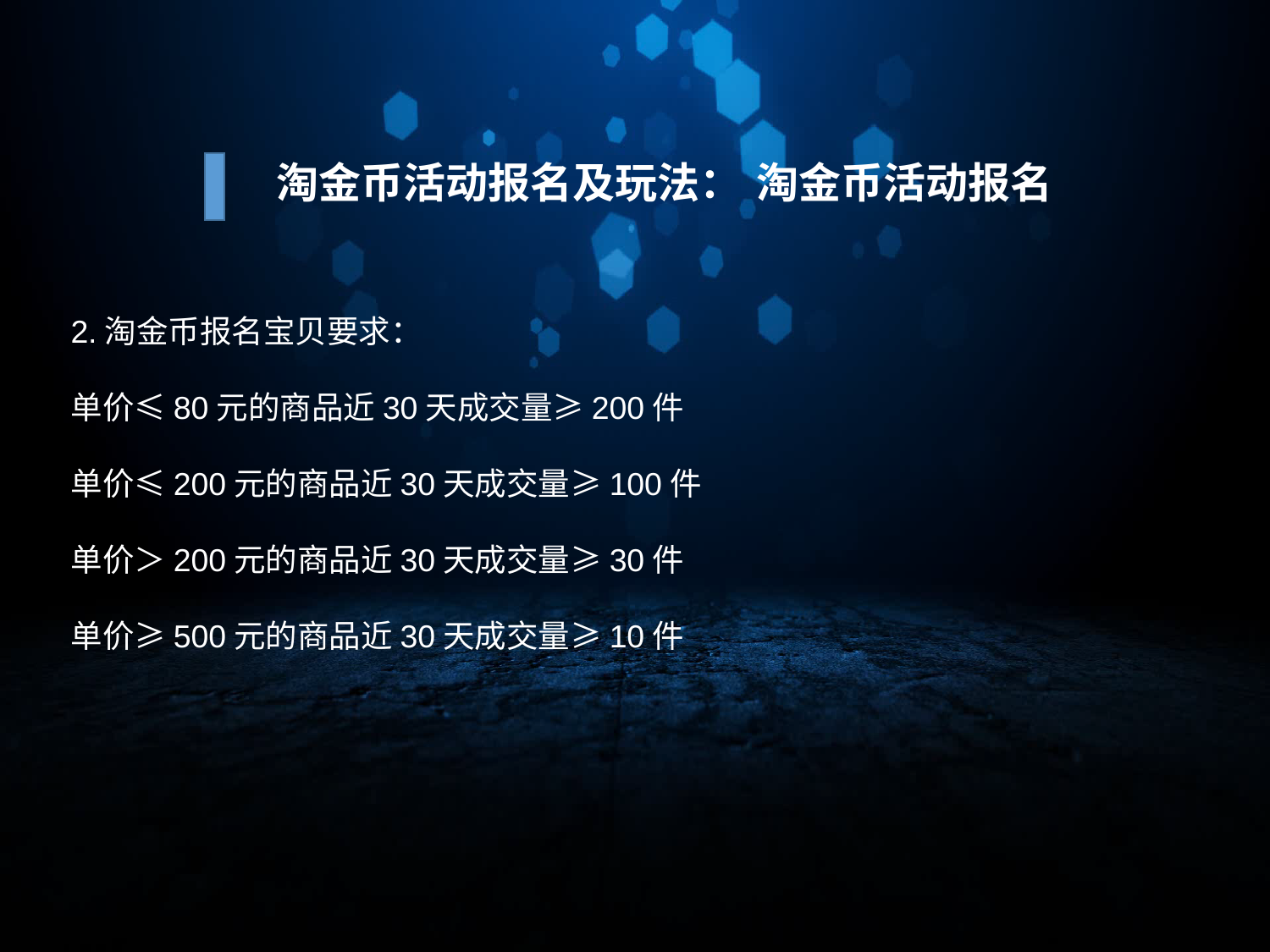

淘金币活动报名
淘金币活动报名及玩法：

2.淘金币报名宝贝要求：

单价≤80元的商品近30天成交量≥200件

单价≤200元的商品近30天成交量≥100件

单价＞200元的商品近30天成交量≥30件

单价≥500元的商品近30天成交量≥10件